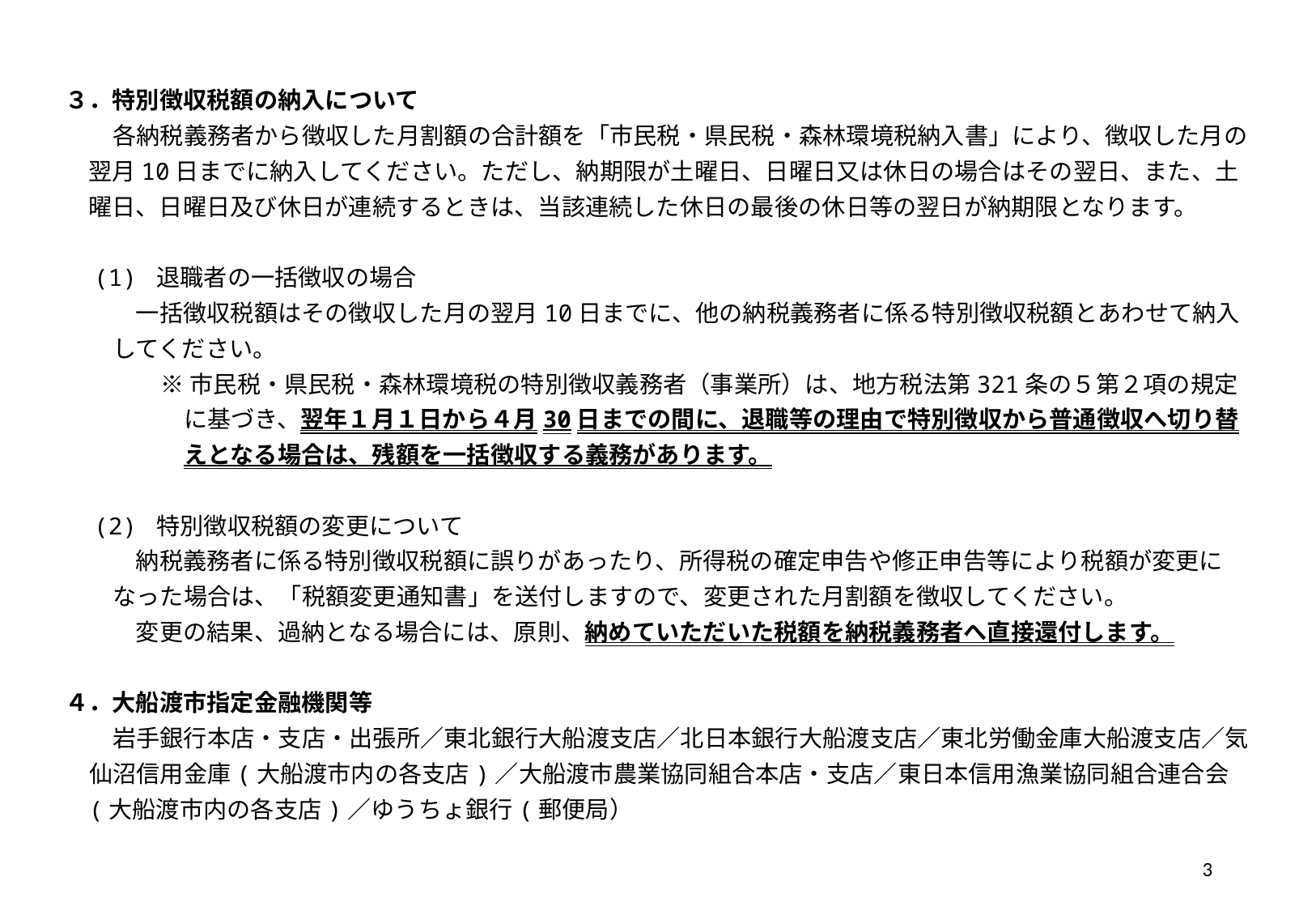

３．特別徴収税額の納入について
各納税義務者から徴収した月割額の合計額を「市民税・県民税・森林環境税納入書」により、徴収した月の翌月10日までに納入してください。ただし、納期限が土曜日、日曜日又は休日の場合はその翌日、また、土曜日、日曜日及び休日が連続するときは、当該連続した休日の最後の休日等の翌日が納期限となります。

　(1) 退職者の一括徴収の場合
一括徴収税額はその徴収した月の翌月10日までに、他の納税義務者に係る特別徴収税額とあわせて納入してください。
※市民税・県民税・森林環境税の特別徴収義務者（事業所）は、地方税法第321条の５第２項の規定に基づき、翌年１月１日から４月30日までの間に、退職等の理由で特別徴収から普通徴収へ切り替えとなる場合は、残額を一括徴収する義務があります。

　(2) 特別徴収税額の変更について
納税義務者に係る特別徴収税額に誤りがあったり、所得税の確定申告や修正申告等により税額が変更になった場合は、「税額変更通知書」を送付しますので、変更された月割額を徴収してください。
変更の結果、過納となる場合には、原則、納めていただいた税額を納税義務者へ直接還付します。

４．大船渡市指定金融機関等
岩手銀行本店・支店・出張所／東北銀行大船渡支店／北日本銀行大船渡支店／東北労働金庫大船渡支店／気仙沼信用金庫(大船渡市内の各支店)／大船渡市農業協同組合本店・支店／東日本信用漁業協同組合連合会(大船渡市内の各支店)／ゆうちょ銀行(郵便局）
3